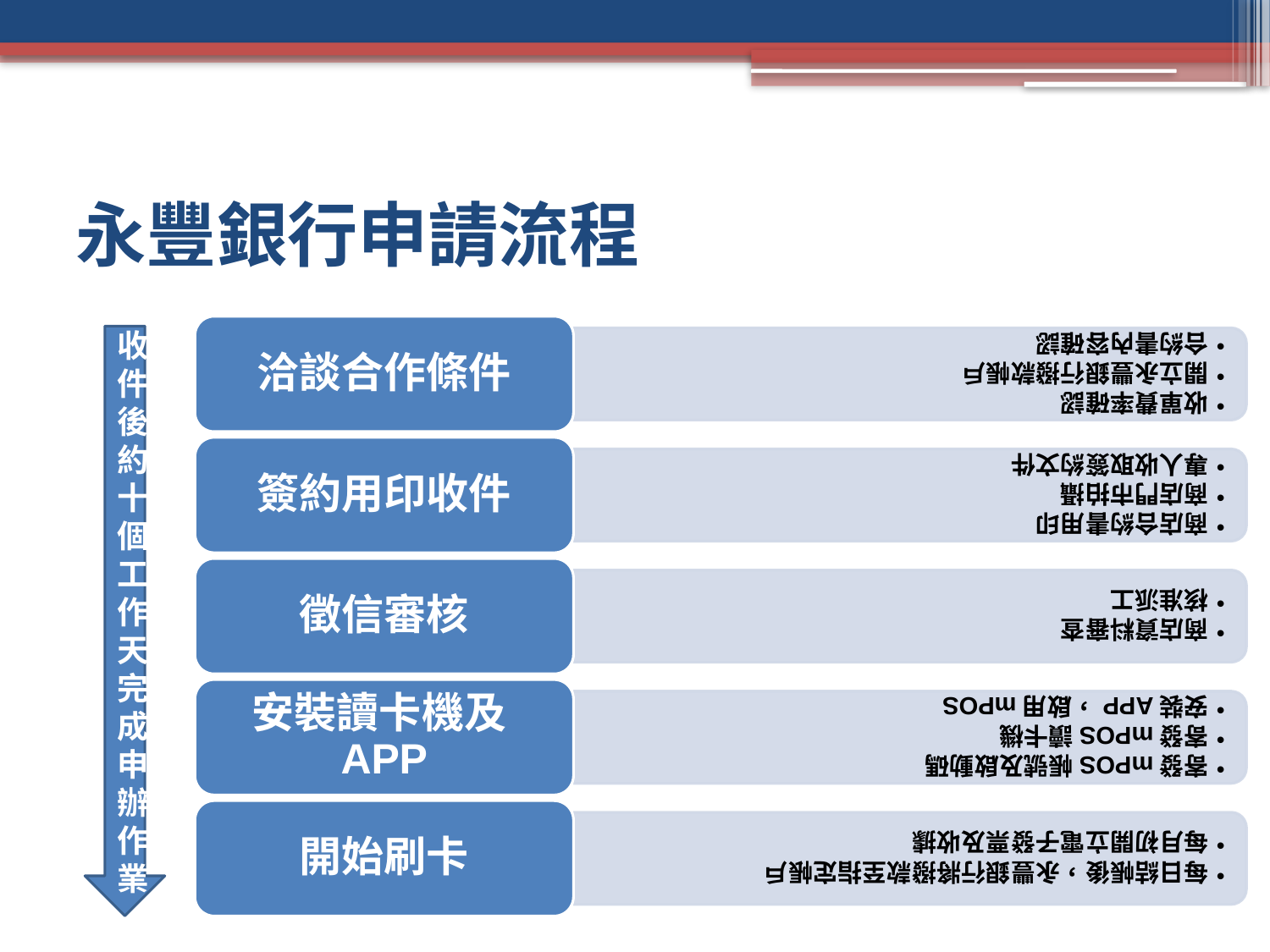

# 永豐銀行申請流程
收單費率確認
開立永豐銀行撥款帳戶
合約書內容確認
洽談合作條件
商店合約書用印
商店門市拍攝
專人收取簽約文件
簽約用印收件
商店資料審查
核准派工
徵信審核
寄發mPOS帳號及啟動碼
寄發mPOS讀卡機
安裝APP，啟用mPOS
安裝讀卡機及APP
每日結帳後，永豐銀行將撥款至指定帳戶
每月初開立電子發票及收據
開始刷卡
收件後約十個工作天完成申辦作業